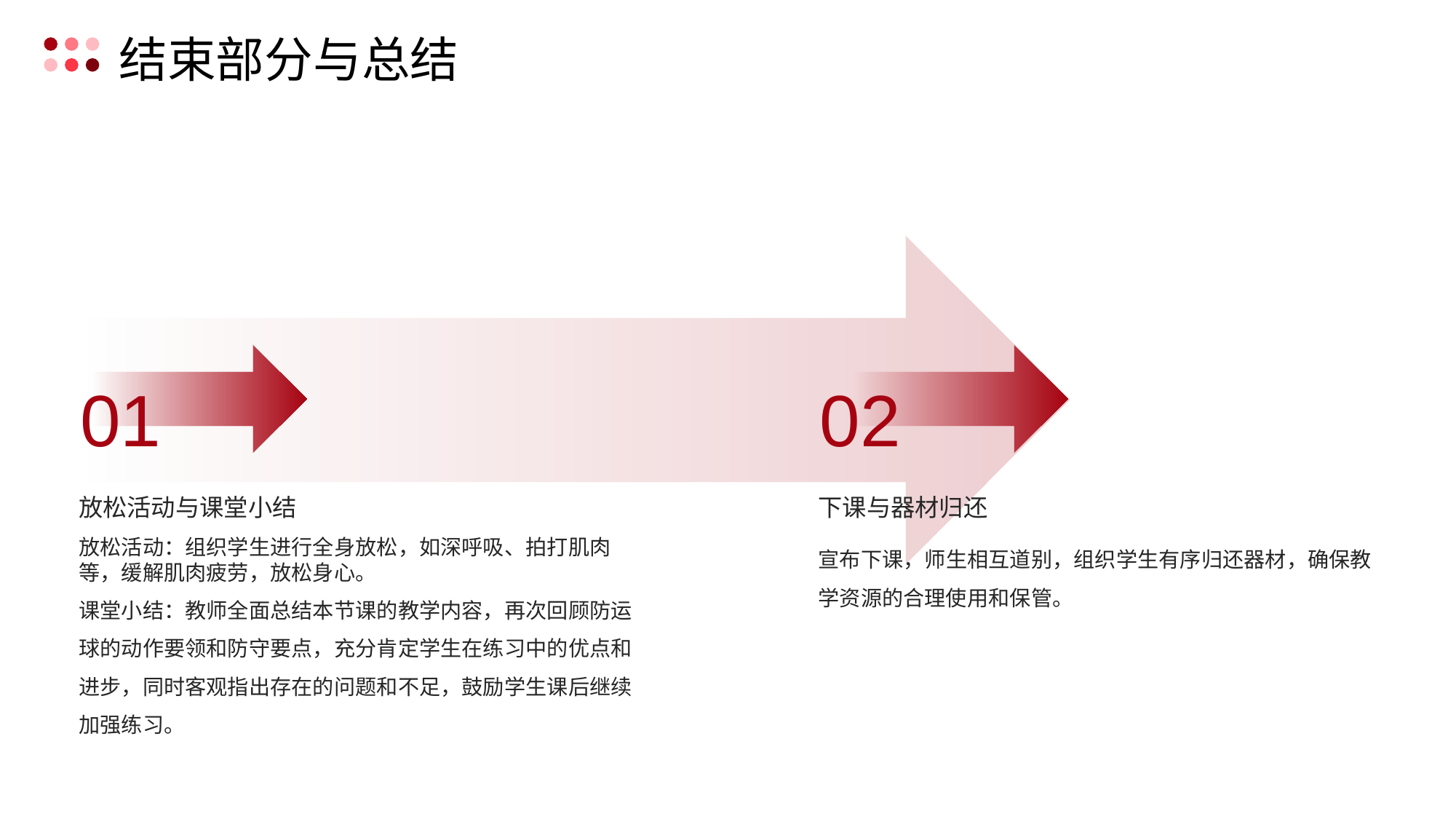

结束部分与总结

01
02

放松活动与课堂小结
下课与器材归还
放松活动：组织学生进行全身放松，如深呼吸、拍打肌肉等，缓解肌肉疲劳，放松身心。
课堂小结：教师全面总结本节课的教学内容，再次回顾防运球的动作要领和防守要点，充分肯定学生在练习中的优点和进步，同时客观指出存在的问题和不足，鼓励学生课后继续加强练习。
宣布下课，师生相互道别，组织学生有序归还器材，确保教学资源的合理使用和保管。